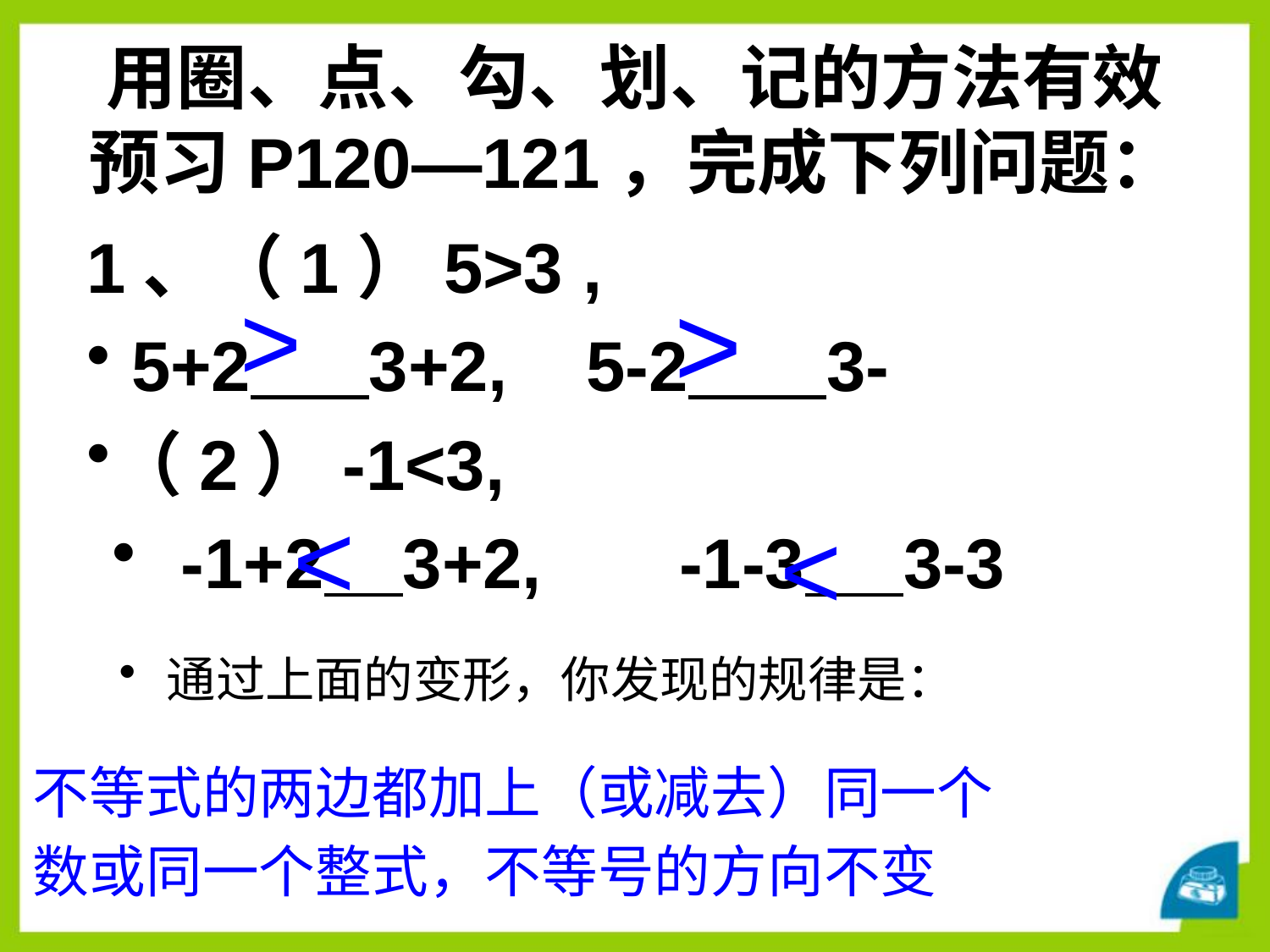

# 用圈、点、勾、划、记的方法有效预习P120—121，完成下列问题：
1、（1）5>3 ,
 5+2      3+2,    5-2       3-
（2）-1<3,
  -1+2    3+2,       -1-3     3-3
>
>
<
<
通过上面的变形，你发现的规律是：
不等式的两边都加上（或减去）同一个
数或同一个整式，不等号的方向不变